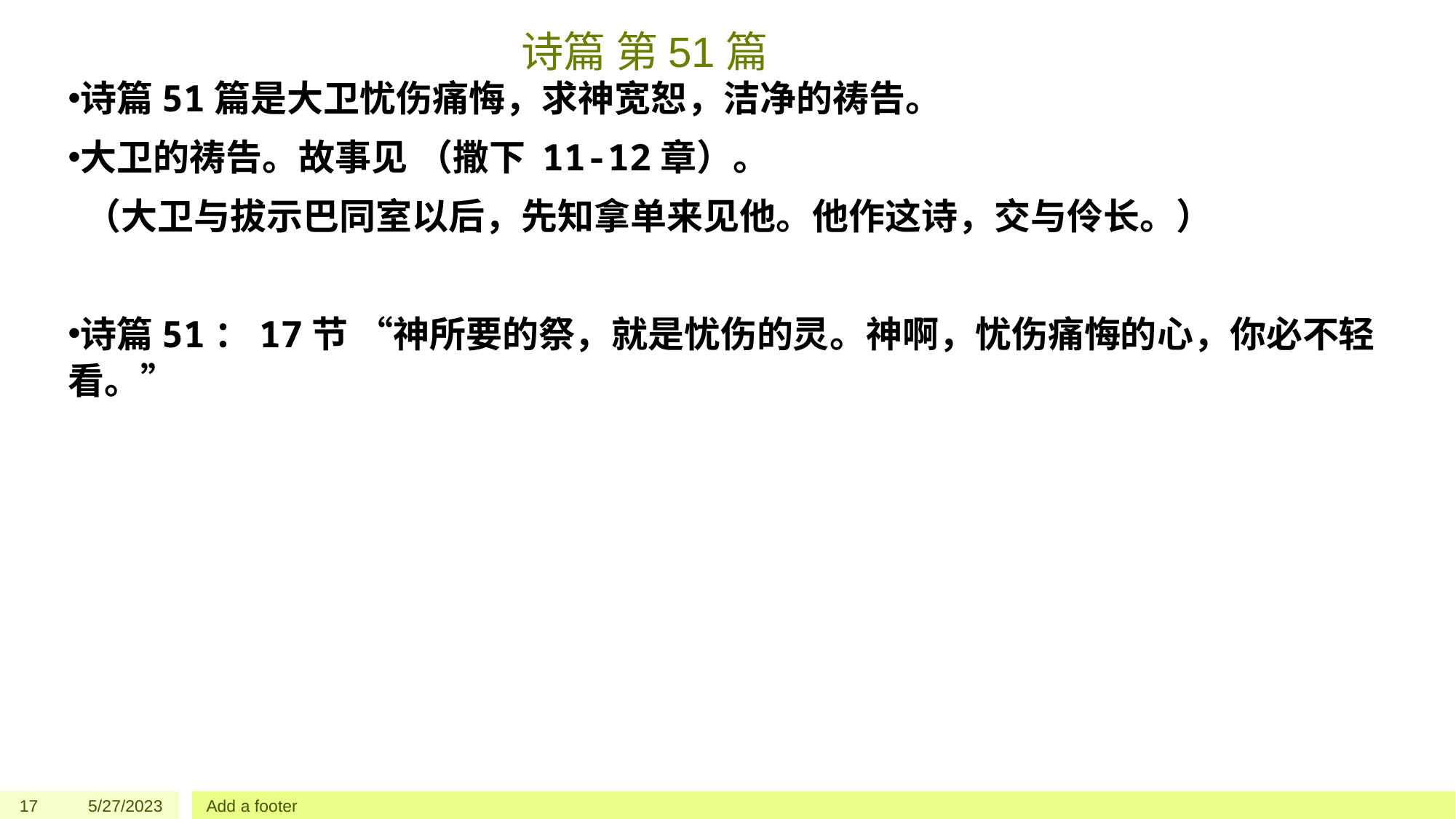

# 诗篇 第51篇
诗篇51篇是大卫忧伤痛悔，求神宽恕，洁净的祷告。
大卫的祷告。故事见 （撒下 11-12章）。
 （大卫与拔示巴同室以后，先知拿单来见他。他作这诗，交与伶长。）

诗篇51：17节 “神所要的祭，就是忧伤的灵。神啊，忧伤痛悔的心，你必不轻看。”

17
5/27/2023
Add a footer